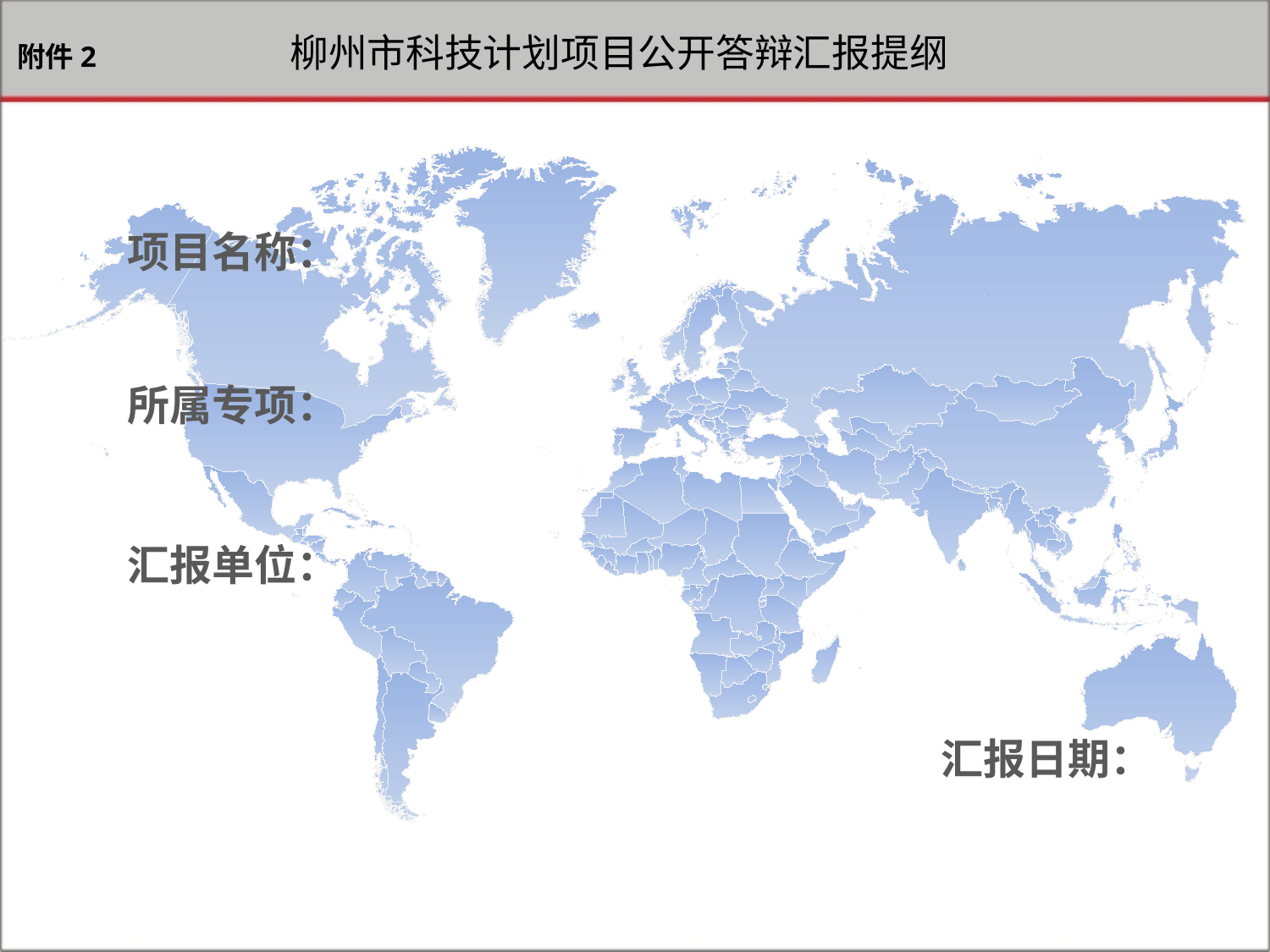

# 附件2           柳州市科技计划项目公开答辩汇报提纲

项目名称：
所属专项：
汇报单位：
汇报日期：